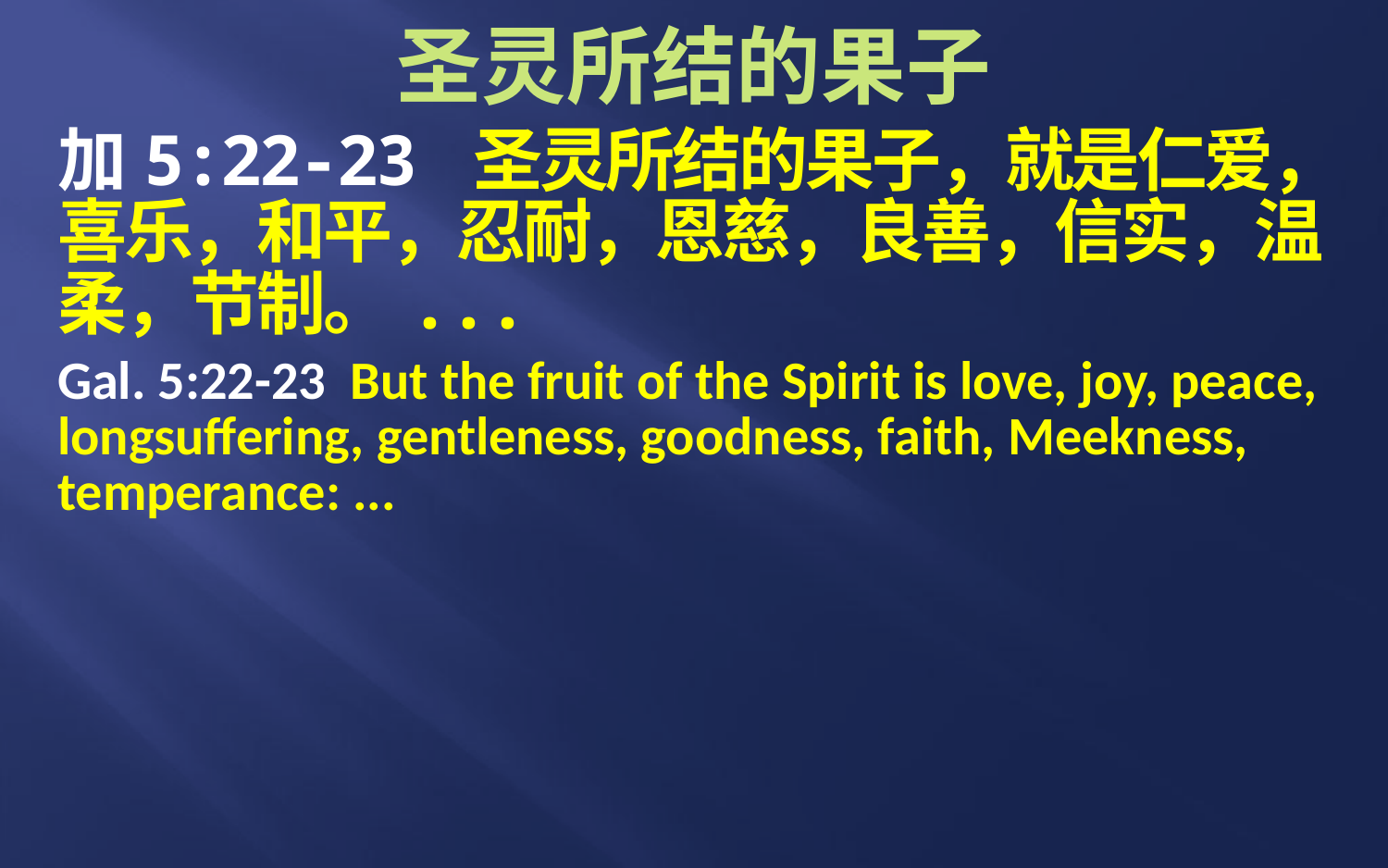

# 圣灵所结的果子
加5:22-23 圣灵所结的果子，就是仁爱，喜乐，和平，忍耐，恩慈，良善，信实，温柔，节制。...
Gal. 5:22-23  But the fruit of the Spirit is love, joy, peace, longsuffering, gentleness, goodness, faith, Meekness, temperance: ...